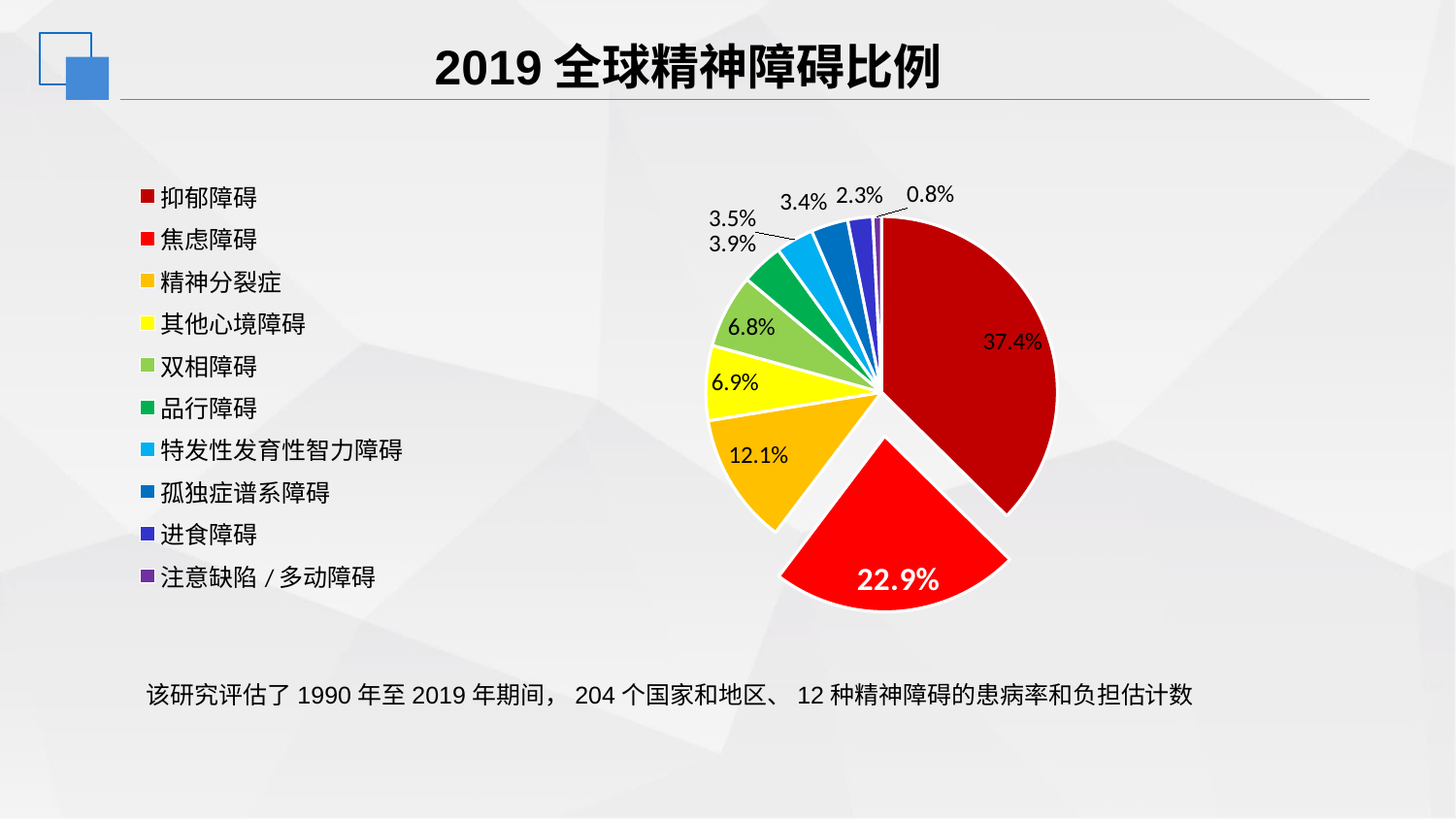

2019全球精神障碍比例

### Chart

| Category | 比例 |
|---|---|
| 抑郁障碍 | 0.374 |
| 焦虑障碍 | 0.229 |
| 精神分裂症 | 0.121 |
| 其他心境障碍 | 0.069 |
| 双相障碍 | 0.068 |
| 品行障碍 | 0.039 |
| 特发性发育性智力障碍 | 0.035 |
| 孤独症谱系障碍 | 0.034 |
| 进食障碍 | 0.023 |
| 注意缺陷/多动障碍 | 0.008 |
该研究评估了1990年至2019年期间，204个国家和地区、12种精神障碍的患病率和负担估计数